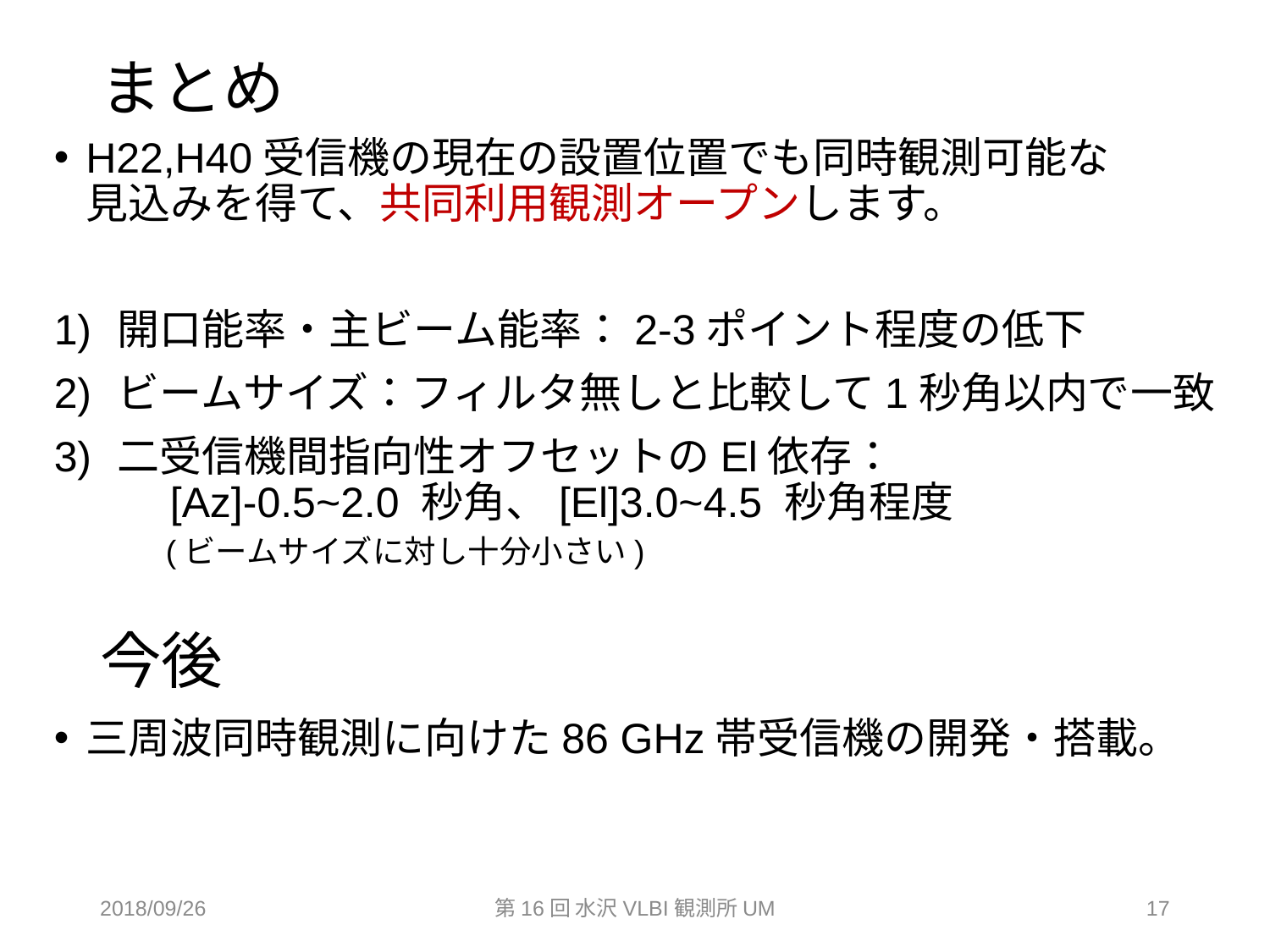

# まとめ
H22,H40受信機の現在の設置位置でも同時観測可能な
見込みを得て、共同利用観測オープンします。

開口能率・主ビーム能率：2-3ポイント程度の低下
ビームサイズ：フィルタ無しと比較して1秒角以内で一致
二受信機間指向性オフセットのEl依存：
　[Az]-0.5~2.0 秒角、[El]3.0~4.5 秒角程度
    (ビームサイズに対し十分小さい)

三周波同時観測に向けた86 GHz帯受信機の開発・搭載。
今後
2018/09/26
第16回 水沢VLBI観測所UM
17